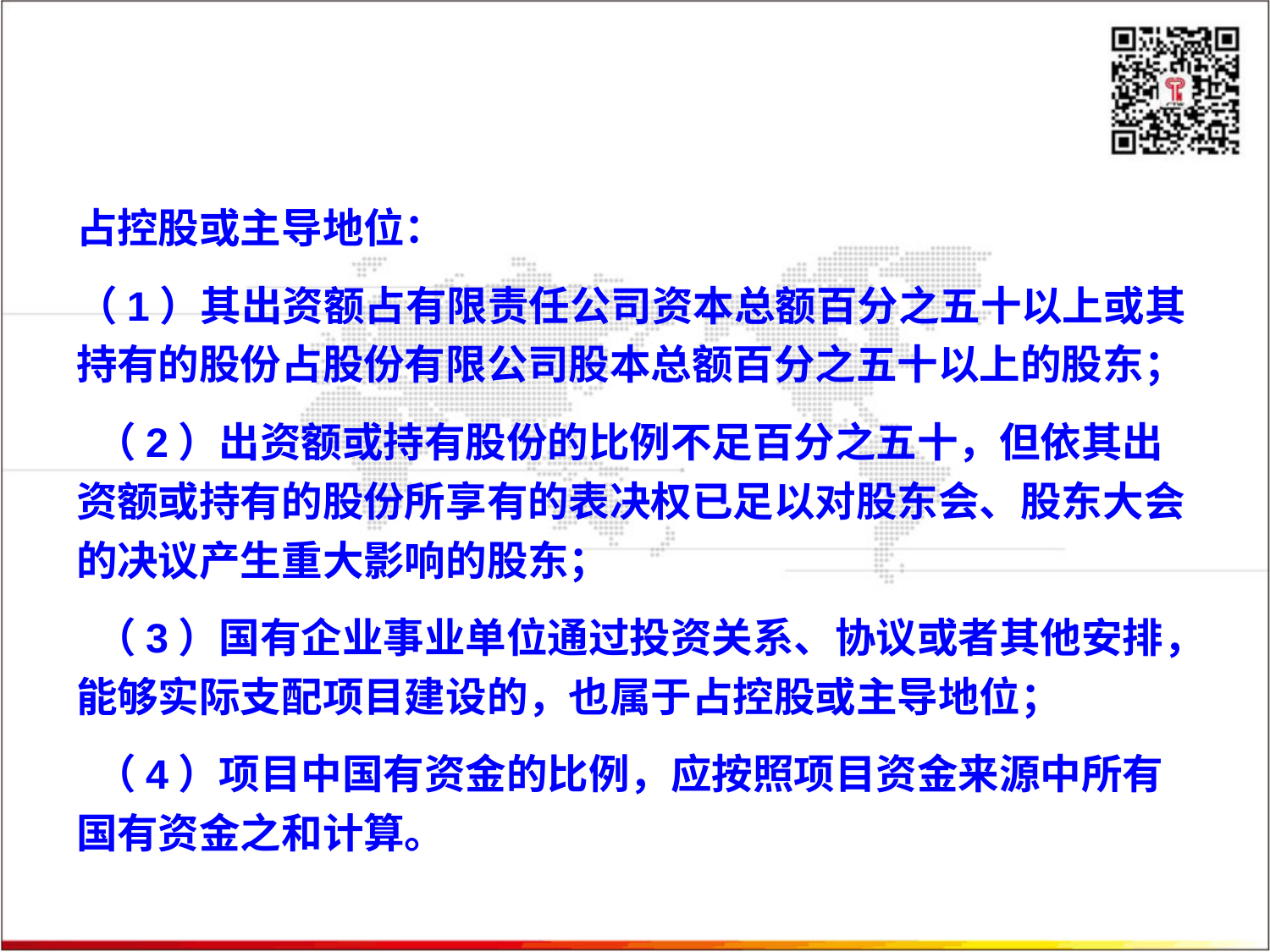

#
占控股或主导地位：
（1）其出资额占有限责任公司资本总额百分之五十以上或其持有的股份占股份有限公司股本总额百分之五十以上的股东；
 （2）出资额或持有股份的比例不足百分之五十，但依其出资额或持有的股份所享有的表决权已足以对股东会、股东大会的决议产生重大影响的股东；
 （3）国有企业事业单位通过投资关系、协议或者其他安排，能够实际支配项目建设的，也属于占控股或主导地位；
 （4）项目中国有资金的比例，应按照项目资金来源中所有国有资金之和计算。